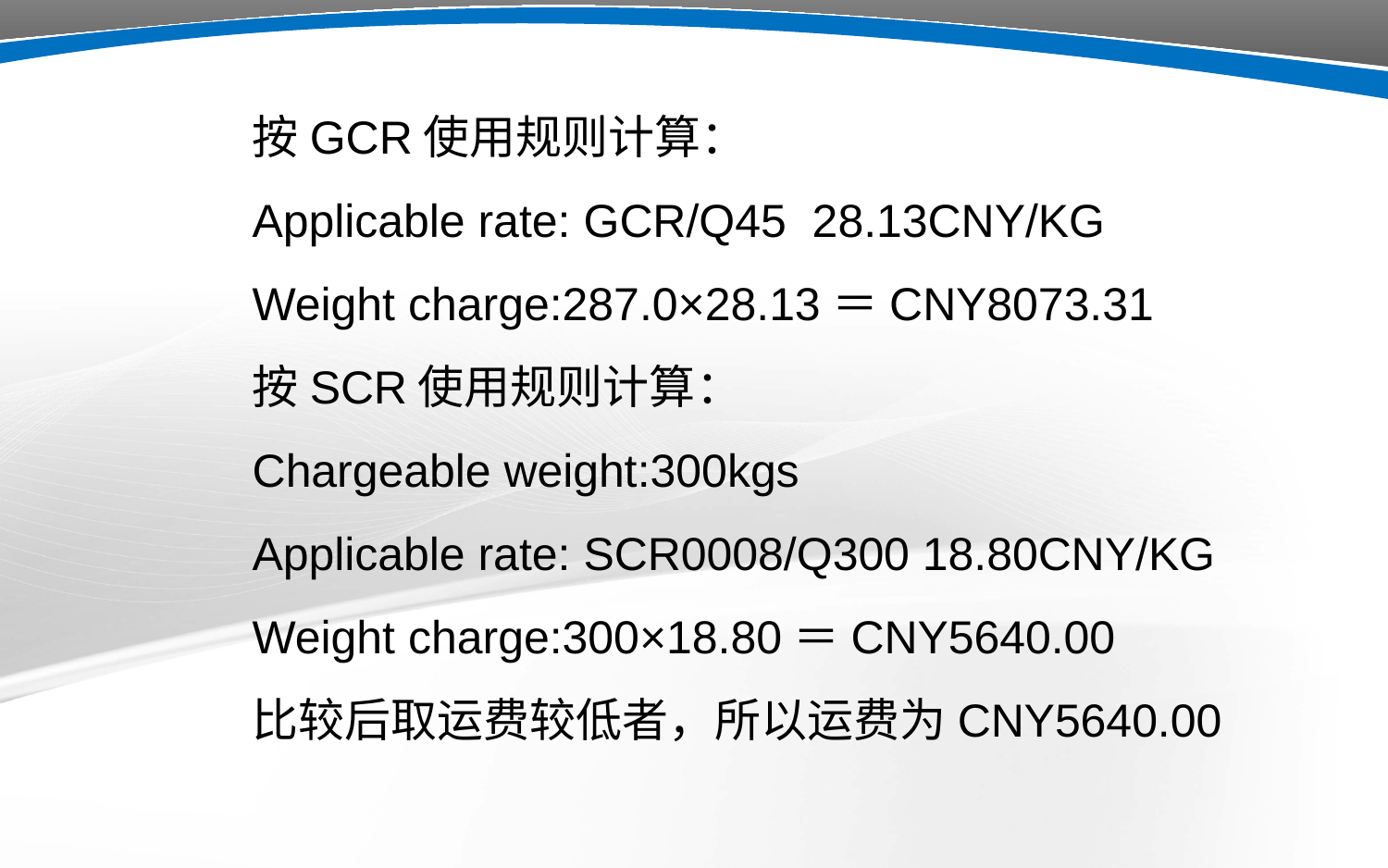

按GCR使用规则计算：
Applicable rate: GCR/Q45  28.13CNY/KG
Weight charge:287.0×28.13＝CNY8073.31
按SCR使用规则计算：
Chargeable weight:300kgs
Applicable rate: SCR0008/Q300 18.80CNY/KG
Weight charge:300×18.80＝CNY5640.00
比较后取运费较低者，所以运费为CNY5640.00